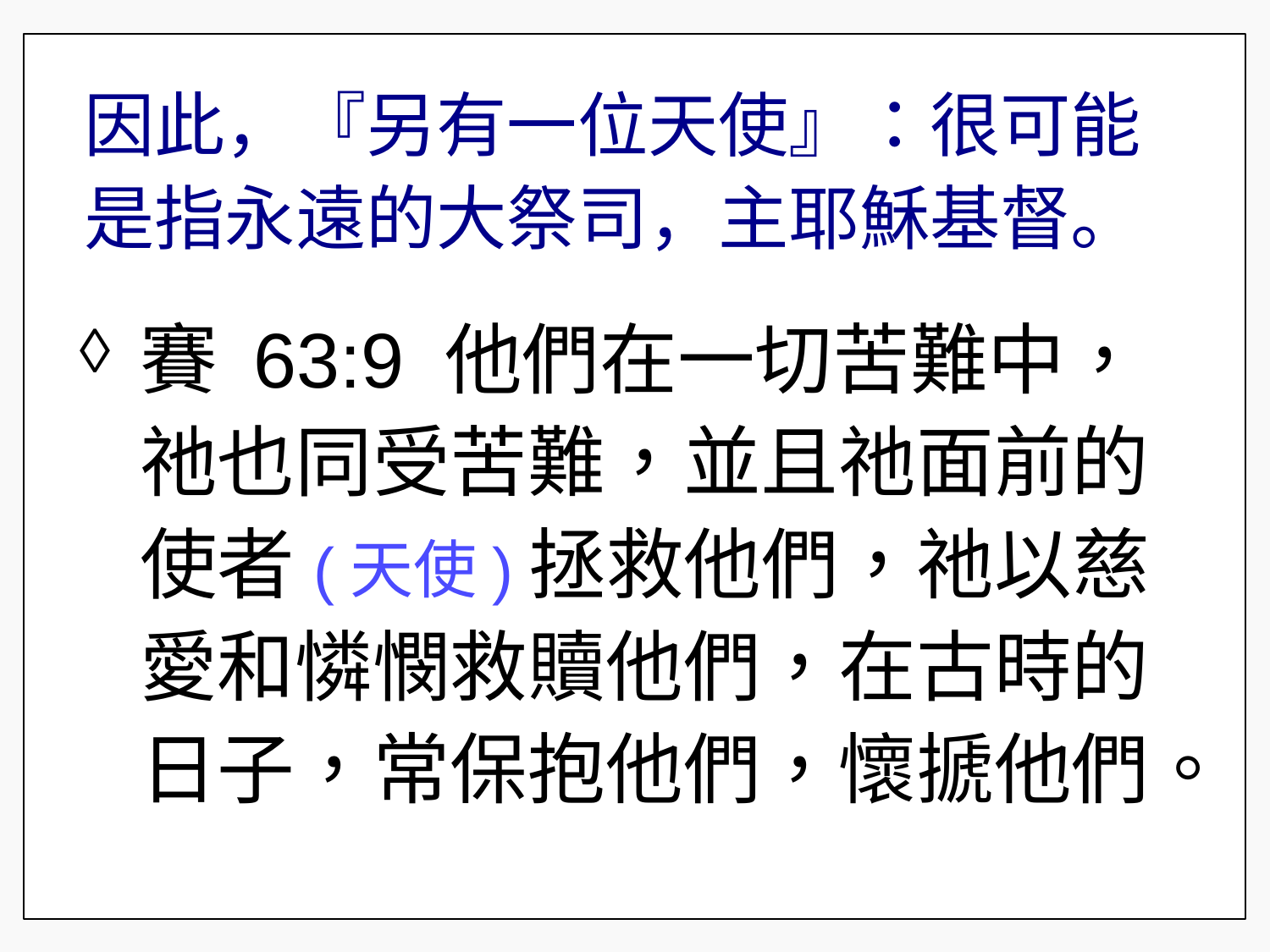

因此，『另有一位天使』：很可能是指永遠的大祭司，主耶穌基督。
賽 63:9 他們在一切苦難中，祂也同受苦難，並且祂面前的使者(天使)拯救他們，祂以慈愛和憐憫救贖他們，在古時的日子，常保抱他們，懷搋他們。